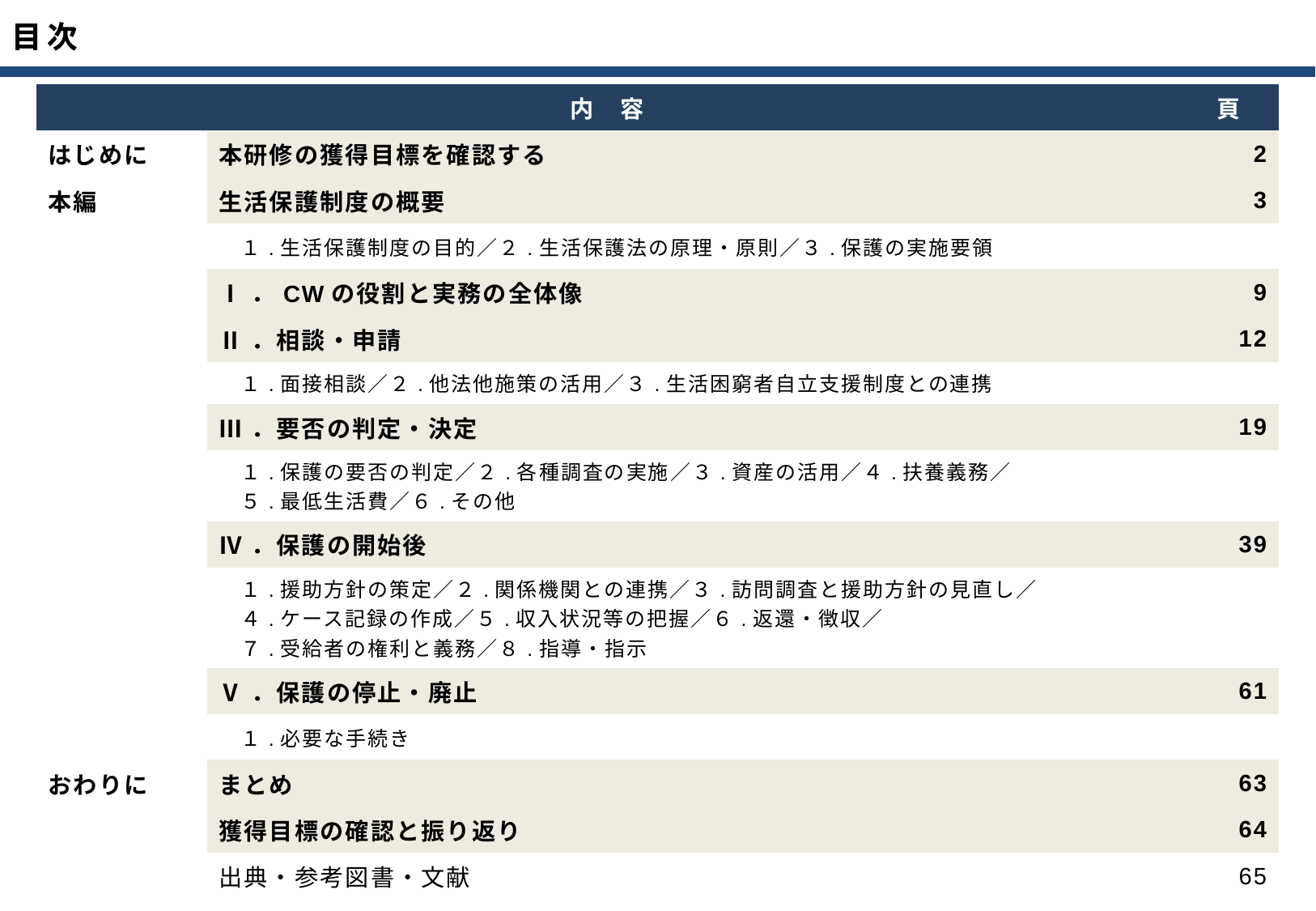

| 内　容 |  | 頁 |
| --- | --- | --- |
| はじめに | 本研修の獲得目標を確認する | 2 |
| 本編 | 生活保護制度の概要 | 3 |
|  | １.生活保護制度の目的／２.生活保護法の原理・原則／３.保護の実施要領 |  |
|  | Ⅰ．CWの役割と実務の全体像 | 9 |
|  | Ⅱ．相談・申請 | 12 |
|  | １.面接相談／２.他法他施策の活用／３.生活困窮者自立支援制度との連携 |  |
|  | Ⅲ．要否の判定・決定 | 19 |
|  | １.保護の要否の判定／２.各種調査の実施／３.資産の活用／４.扶養義務／ 　５.最低生活費／６.その他 |  |
|  | Ⅳ．保護の開始後 | 39 |
|  | １.援助方針の策定／２.関係機関との連携／３.訪問調査と援助方針の見直し／　 　４.ケース記録の作成／５.収入状況等の把握／６.返還・徴収／ 　７.受給者の権利と義務／８.指導・指示 |  |
|  | Ⅴ．保護の停止・廃止 | 61 |
|  | １.必要な手続き |  |
| おわりに | まとめ | 63 |
|  | 獲得目標の確認と振り返り | 64 |
|  | 出典・参考図書・文献 | 65 |